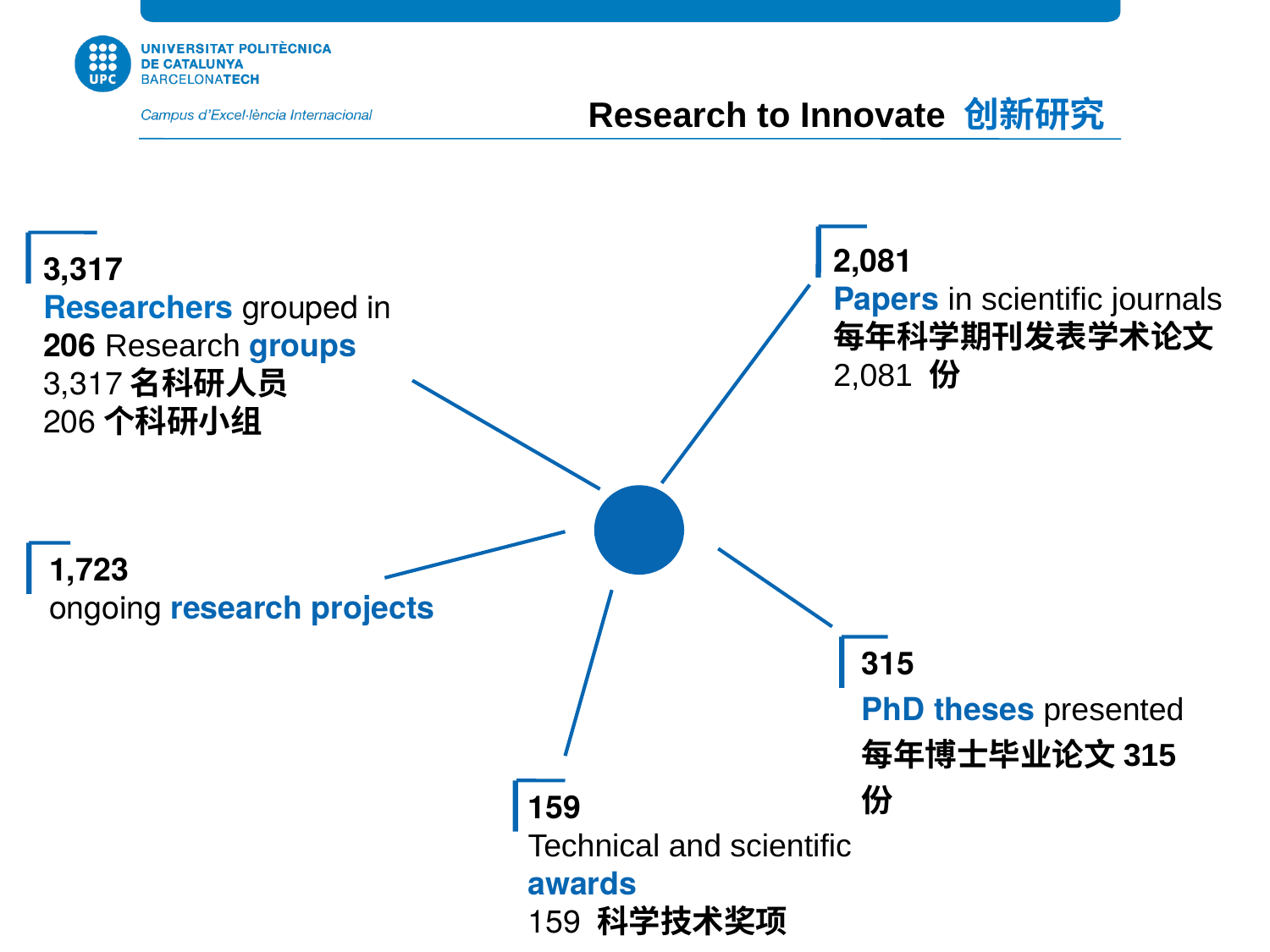

Research to Innovate 创新研究

2,081
Papers in scientific journals
每年科学期刊发表学术论文2,081 份

3,317
Researchers grouped in
206 Research groups
3,317名科研人员
206个科研小组

315
PhD theses presented
每年博士毕业论文315份

1,723
ongoing research projects

159
Technical and scientific awards
159 科学技术奖项